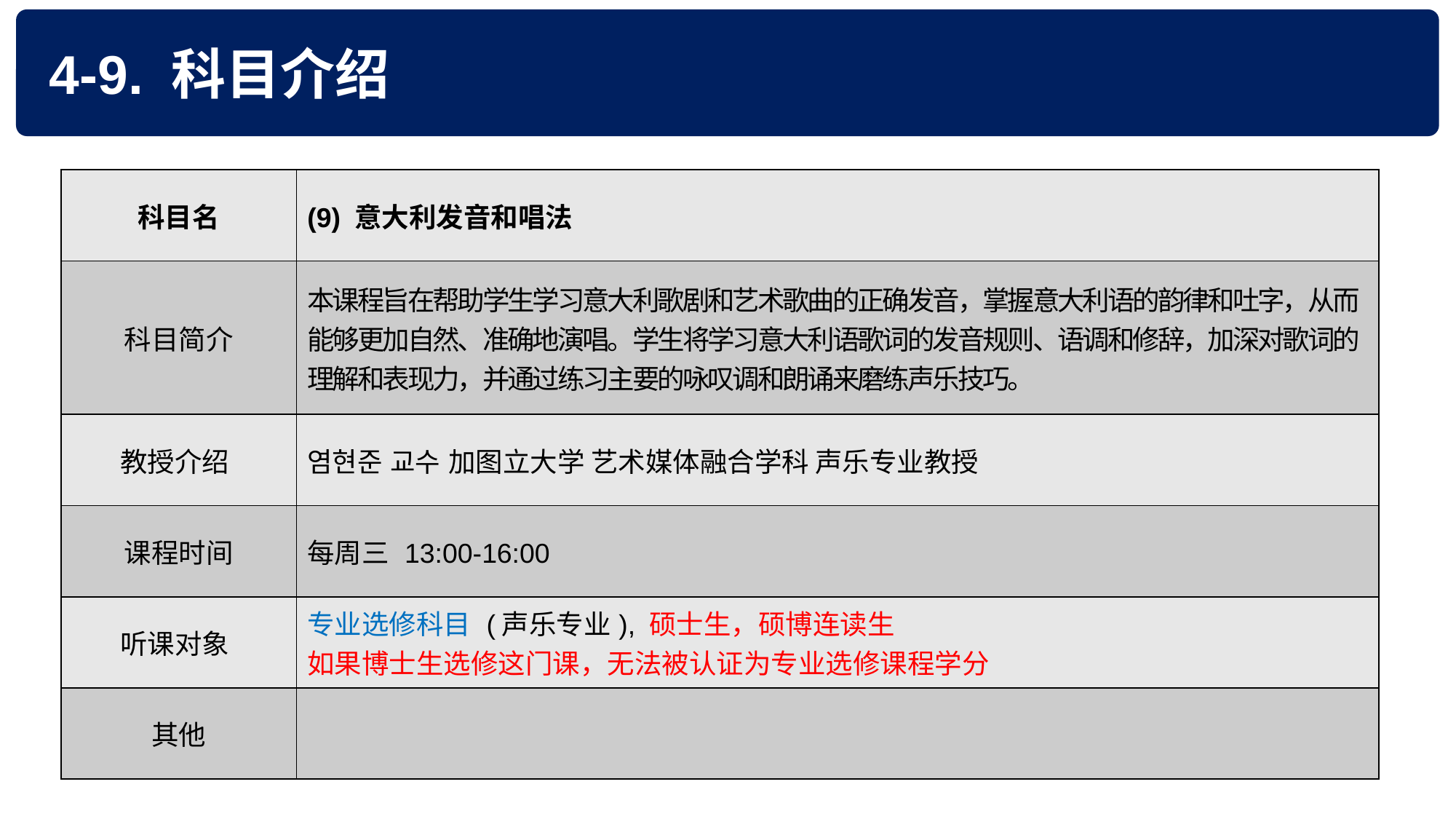

4-9. 科目介绍
| 科目名 | (9) 意大利发音和唱法 |
| --- | --- |
| 科目简介 | 本课程旨在帮助学生学习意大利歌剧和艺术歌曲的正确发音，掌握意大利语的韵律和吐字，从而能够更加自然、准确地演唱。学生将学习意大利语歌词的发音规则、语调和修辞，加深对歌词的理解和表现力，并通过练习主要的咏叹调和朗诵来磨练声乐技巧。 |
| 教授介绍 | 염현준 교수 加图立大学 艺术媒体融合学科 声乐专业教授 |
| 课程时间 | 每周三 13:00-16:00 |
| 听课对象 | 专业选修科目 (声乐专业), 硕士生，硕博连读生 如果博士生选修这门课，无法被认证为专业选修课程学分 |
| 其他 |  |